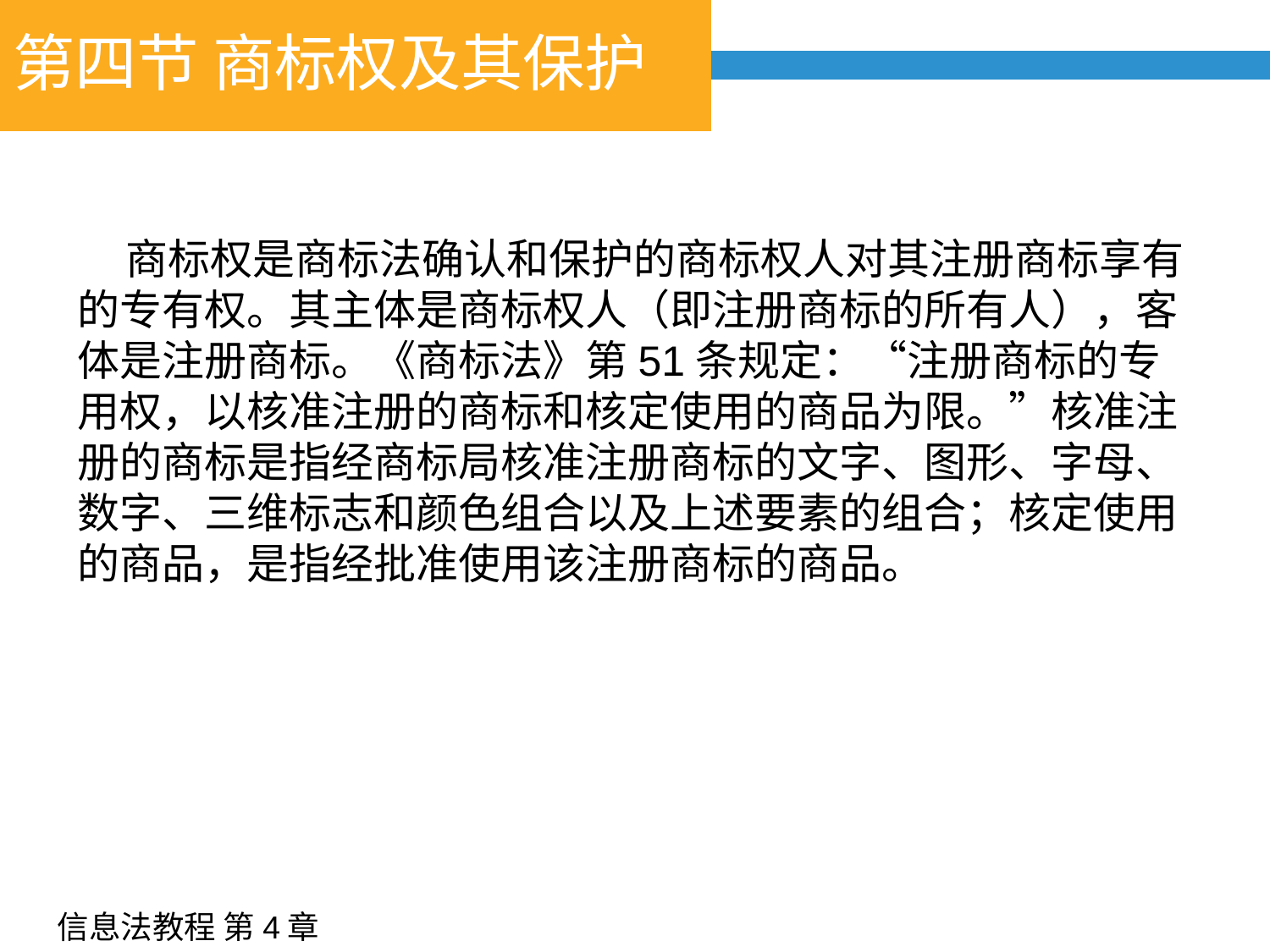

# 第四节 商标权及其保护
    商标权是商标法确认和保护的商标权人对其注册商标享有的专有权。其主体是商标权人（即注册商标的所有人），客体是注册商标。《商标法》第51条规定：“注册商标的专用权，以核准注册的商标和核定使用的商品为限。”核准注册的商标是指经商标局核准注册商标的文字、图形、字母、数字、三维标志和颜色组合以及上述要素的组合；核定使用的商品，是指经批准使用该注册商标的商品。
信息法教程 第4章